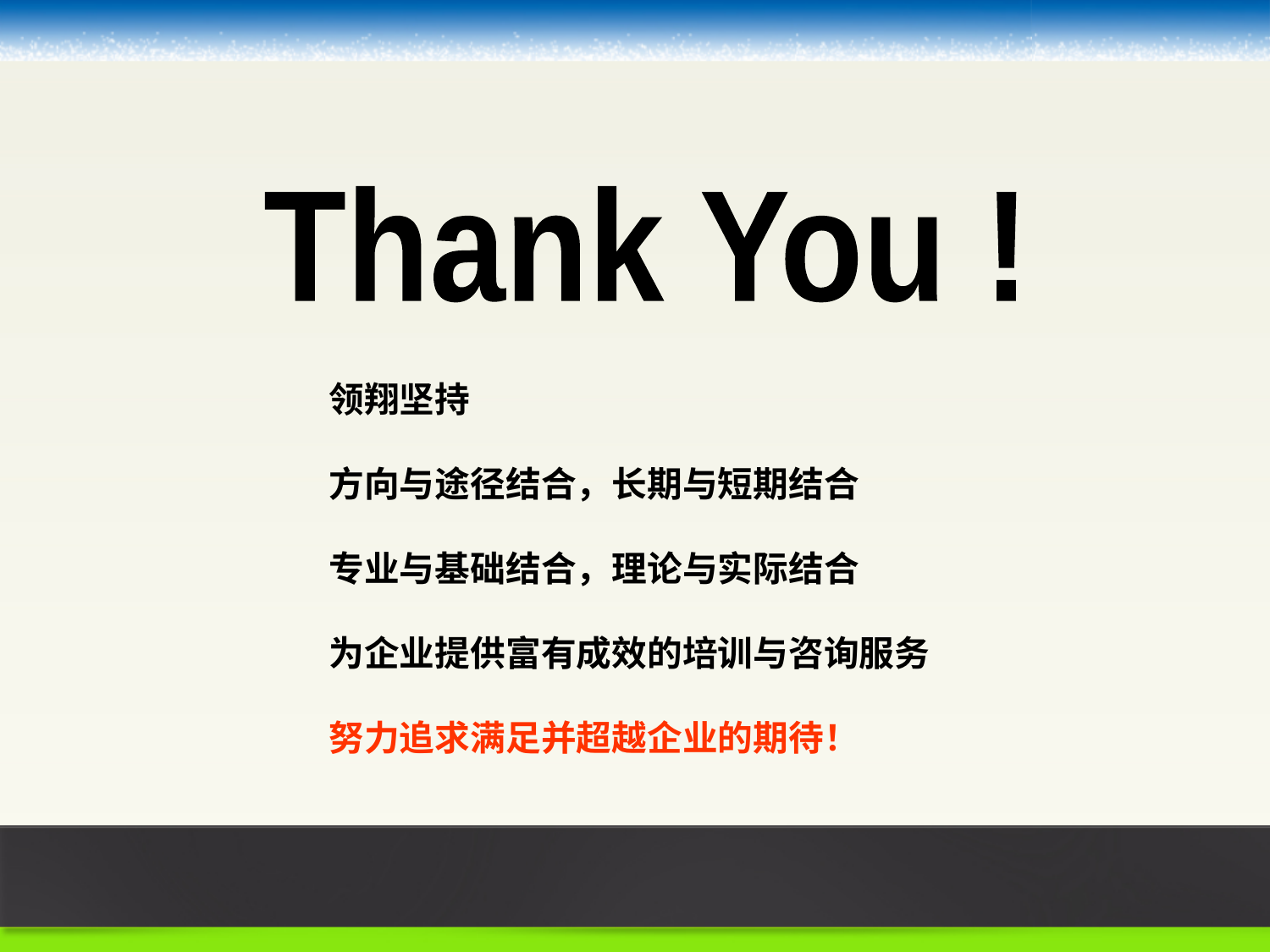

Thank You !
领翔坚持

方向与途径结合，长期与短期结合

专业与基础结合，理论与实际结合
为企业提供富有成效的培训与咨询服务

努力追求满足并超越企业的期待！